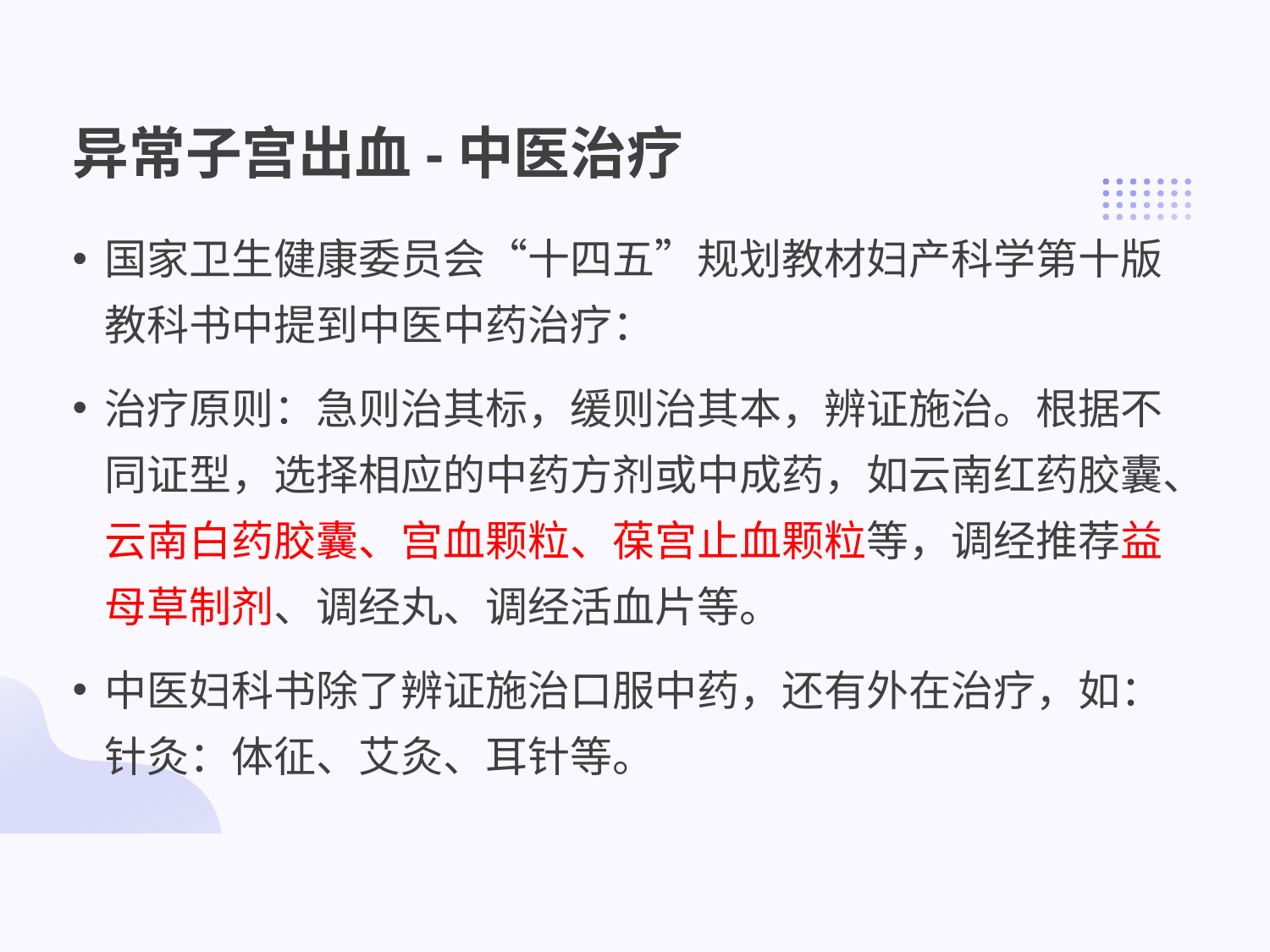

# 异常子宫出血-中医治疗
国家卫生健康委员会“十四五”规划教材妇产科学第十版教科书中提到中医中药治疗：
治疗原则：急则治其标，缓则治其本，辨证施治。根据不同证型，选择相应的中药方剂或中成药，如云南红药胶囊、云南白药胶囊、宫血颗粒、葆宫止血颗粒等，调经推荐益母草制剂、调经丸、调经活血片等。
中医妇科书除了辨证施治口服中药，还有外在治疗，如：针灸：体征、艾灸、耳针等。